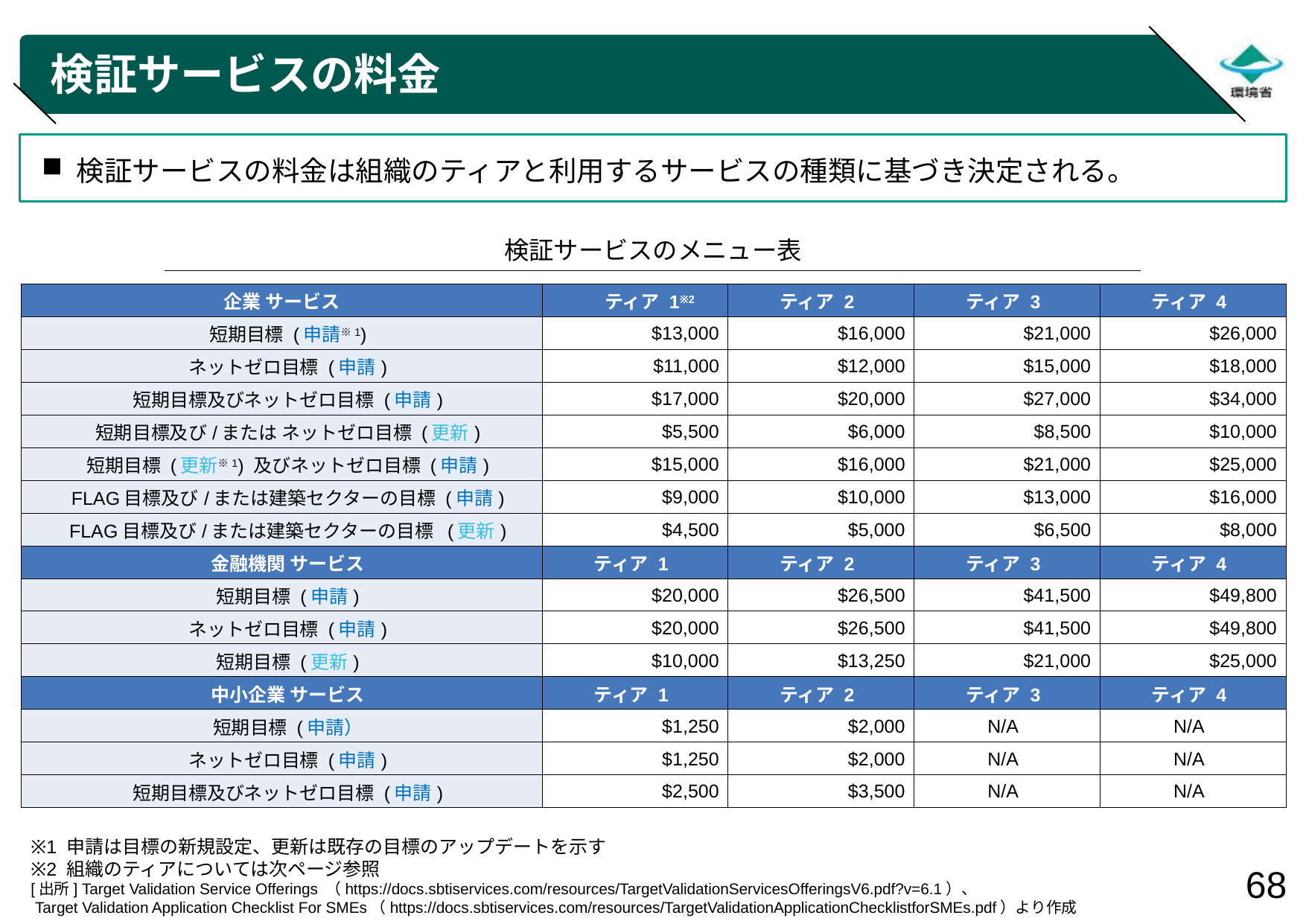

# 検証サービスの料金
検証サービスの料金は組織のティアと利用するサービスの種類に基づき決定される。
検証サービスのメニュー表
| 企業 サービス | ティア 1※2 | ティア 2 | ティア 3 | ティア 4 |
| --- | --- | --- | --- | --- |
| 短期目標 (申請※1) | $13,000 | $16,000 | $21,000 | $26,000 |
| ネットゼロ目標 (申請) | $11,000 | $12,000 | $15,000 | $18,000 |
| 短期目標及びネットゼロ目標 (申請) | $17,000 | $20,000 | $27,000 | $34,000 |
| 短期目標及び/または ネットゼロ目標 (更新) | $5,500 | $6,000 | $8,500 | $10,000 |
| 短期目標 (更新※1) 及びネットゼロ目標 (申請) | $15,000 | $16,000 | $21,000 | $25,000 |
| FLAG目標及び/または建築セクターの目標 (申請) | $9,000 | $10,000 | $13,000 | $16,000 |
| FLAG目標及び/または建築セクターの目標 (更新) | $4,500 | $5,000 | $6,500 | $8,000 |
| 金融機関 サービス | ティア 1 | ティア 2 | ティア 3 | ティア 4 |
| 短期目標 (申請) | $20,000 | $26,500 | $41,500 | $49,800 |
| ネットゼロ目標 (申請) | $20,000 | $26,500 | $41,500 | $49,800 |
| 短期目標 (更新) | $10,000 | $13,250 | $21,000 | $25,000 |
| 中小企業 サービス | ティア 1 | ティア 2 | ティア 3 | ティア 4 |
| 短期目標 (申請） | $1,250 | $2,000 | N/A | N/A |
| ネットゼロ目標 (申請) | $1,250 | $2,000 | N/A | N/A |
| 短期目標及びネットゼロ目標 (申請) | $2,500 | $3,500 | N/A | N/A |
※1 申請は目標の新規設定、更新は既存の目標のアップデートを示す
※2 組織のティアについては次ページ参照
[出所] Target Validation Service Offerings （https://docs.sbtiservices.com/resources/TargetValidationServicesOfferingsV6.pdf?v=6.1）、
 Target Validation Application Checklist For SMEs（https://docs.sbtiservices.com/resources/TargetValidationApplicationChecklistforSMEs.pdf）より作成